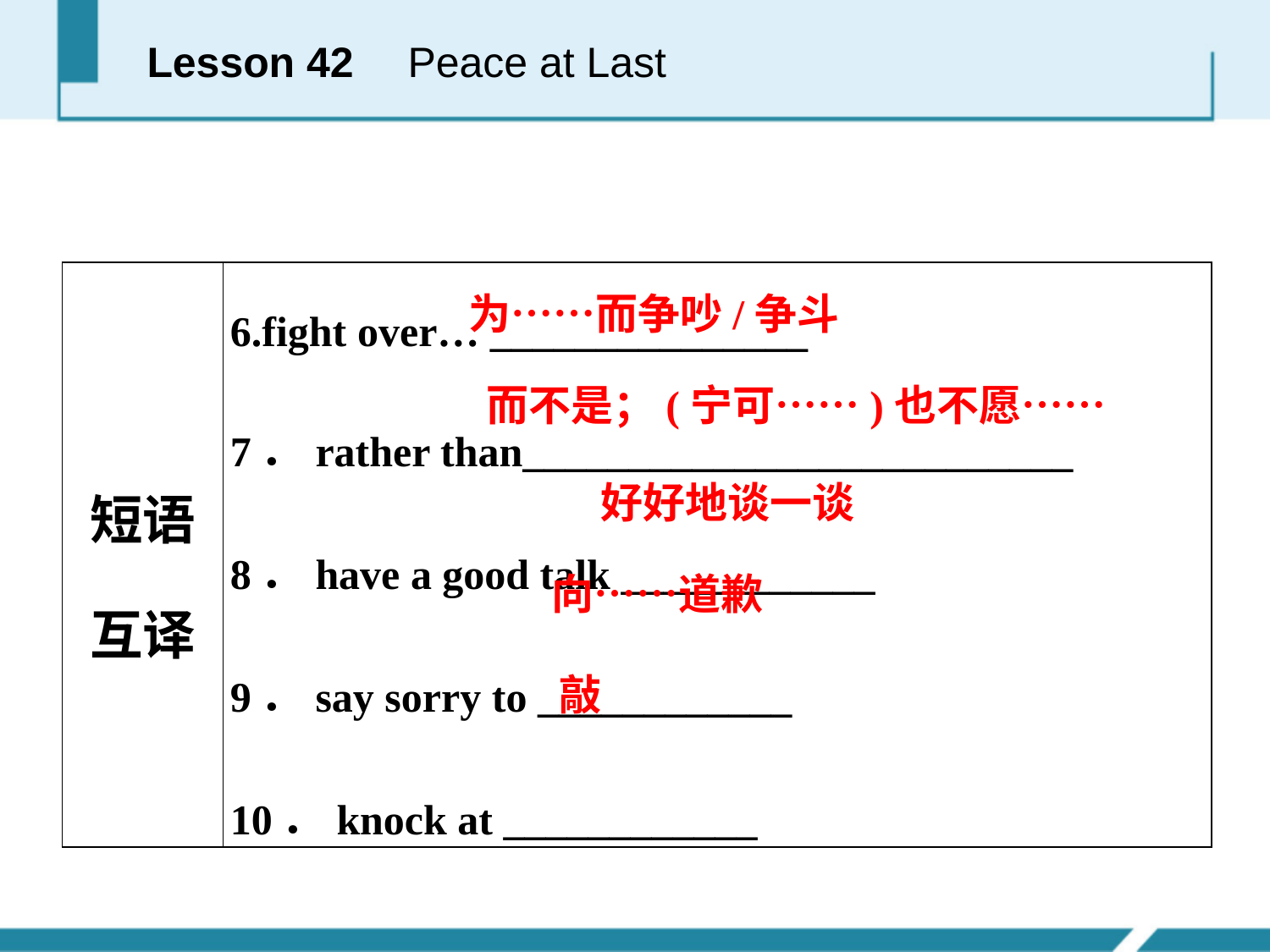

Lesson 42   Peace at Last
| 短语 互译 | 6.fight over… \_\_\_\_\_\_\_\_\_\_\_\_\_\_\_ 7．rather than\_\_\_\_\_\_\_\_\_\_\_\_\_\_\_\_\_\_\_\_\_\_\_\_\_\_ 8．have a good talk \_\_\_\_\_\_\_\_\_\_\_\_ 9．say sorry to \_\_\_\_\_\_\_\_\_\_\_\_ 10．knock at \_\_\_\_\_\_\_\_\_\_\_\_ |
| --- | --- |
为……而争吵/争斗
而不是；(宁可……)也不愿……
好好地谈一谈
向……道歉
敲